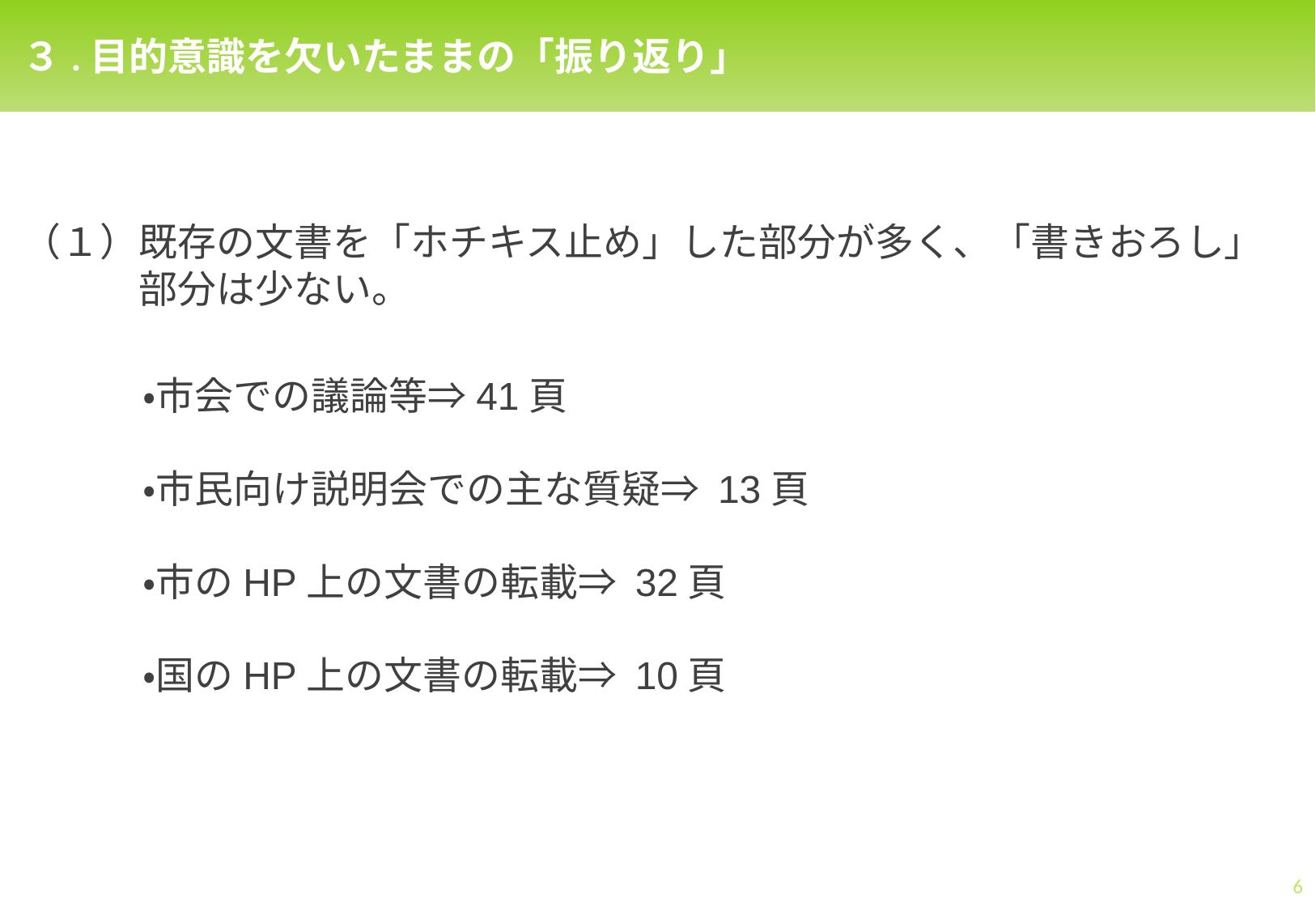

３.目的意識を欠いたままの「振り返り」
（１）既存の文書を「ホチキス止め」した部分が多く、「書きおろし」
　　　部分は少ない。
・市会での議論等⇒41頁
・市民向け説明会での主な質疑⇒ 13頁
・市のHP上の文書の転載⇒ 32頁
・国のHP上の文書の転載⇒ 10頁
6